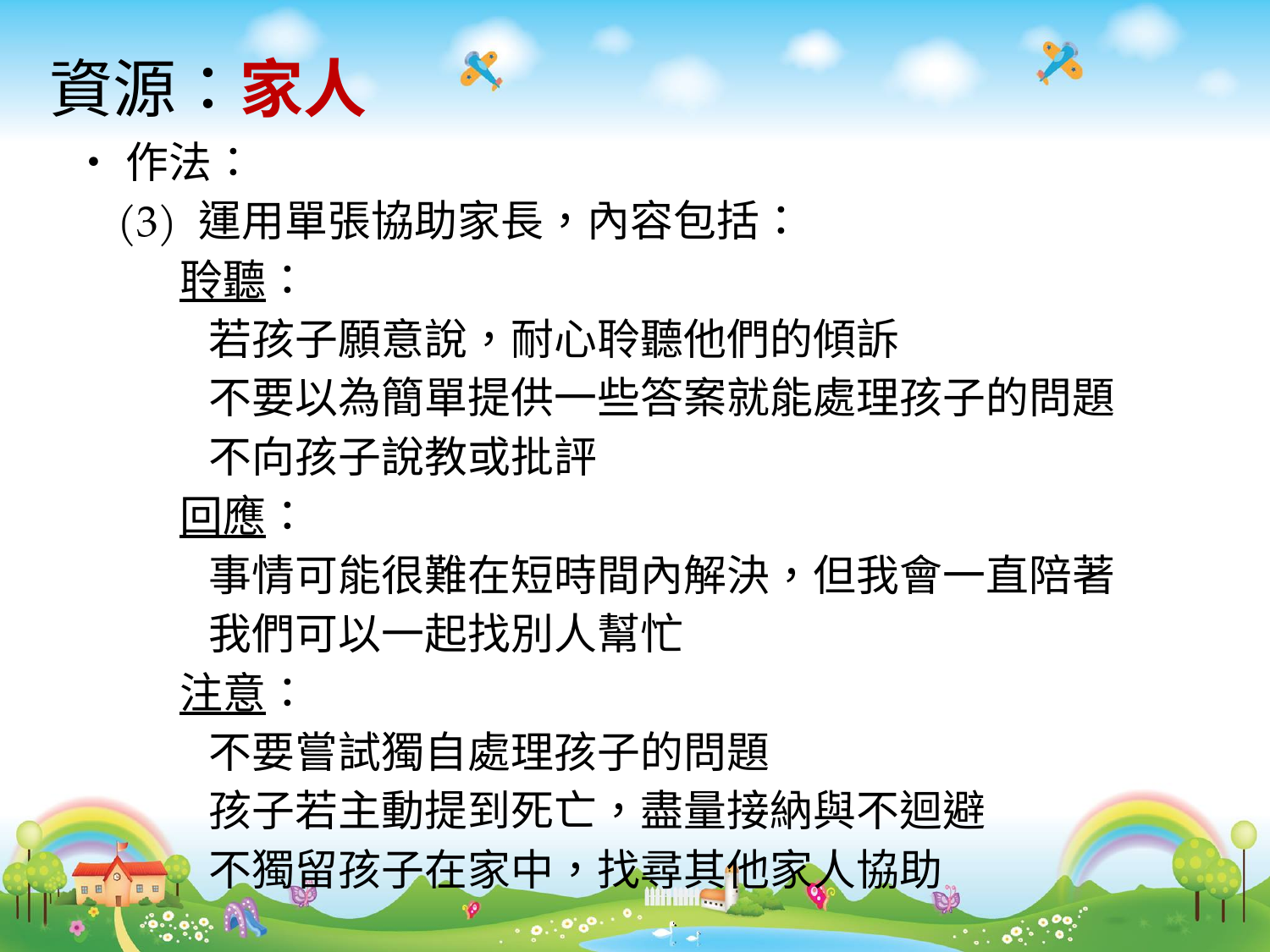

# 資源：家人
 ‧作法：
     (3) 運用單張協助家長，內容包括：
           聆聽：
              若孩子願意說，耐心聆聽他們的傾訴
              不要以為簡單提供一些答案就能處理孩子的問題
              不向孩子說教或批評
           回應：
              事情可能很難在短時間內解決，但我會一直陪著
              我們可以一起找別人幫忙
           注意：
              不要嘗試獨自處理孩子的問題
              孩子若主動提到死亡，盡量接納與不迴避
              不獨留孩子在家中，找尋其他家人協助